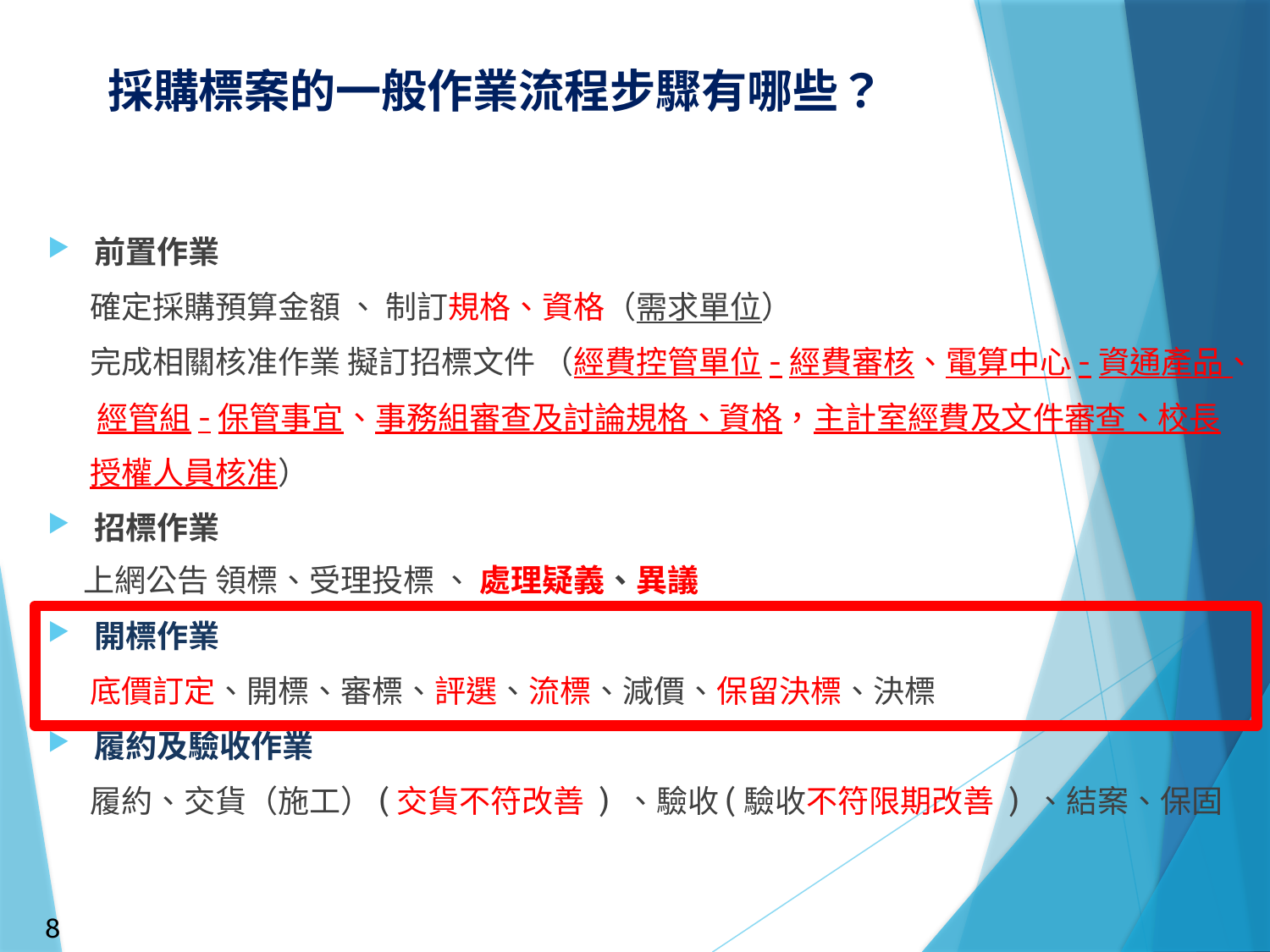

# 採購標案的一般作業流程步驟有哪些？
前置作業
     確定採購預算金額 、 制訂規格、資格（需求單位）
     完成相關核准作業 擬訂招標文件 （經費控管單位-經費審核、電算中心-資通產品、
      經管組-保管事宜、事務組審查及討論規格、資格，主計室經費及文件審查、校長
     授權人員核准）
招標作業
    上網公告 領標、受理投標 、 處理疑義、異議
開標作業
     底價訂定、開標、審標、評選、流標、減價、保留決標、決標
履約及驗收作業
     履約、交貨（施工）(交貨不符改善 ) 、驗收(驗收不符限期改善 ) 、結案、保固

8